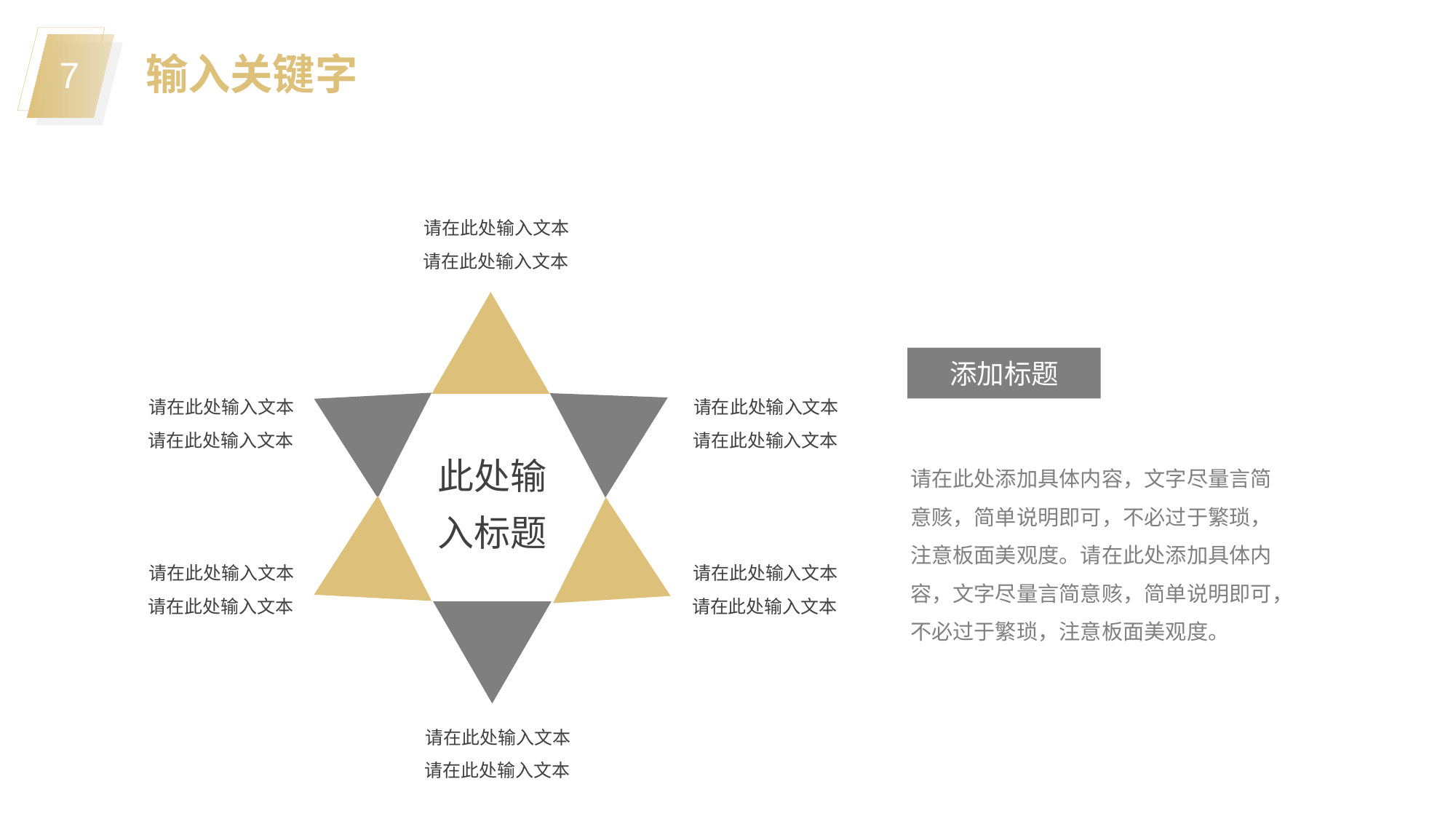

输入关键字
请在此处输入文本
请在此处输入文本

添加标题

请在此处输入文本
请在此处输入文本
请在此处输入文本
请在此处输入文本
此处输
入标题
请在此处添加具体内容，文字尽量言简意赅，简单说明即可，不必过于繁琐，注意板面美观度。请在此处添加具体内容，文字尽量言简意赅，简单说明即可，不必过于繁琐，注意板面美观度。

请在此处输入文本
请在此处输入文本
请在此处输入文本
请在此处输入文本

请在此处输入文本
请在此处输入文本